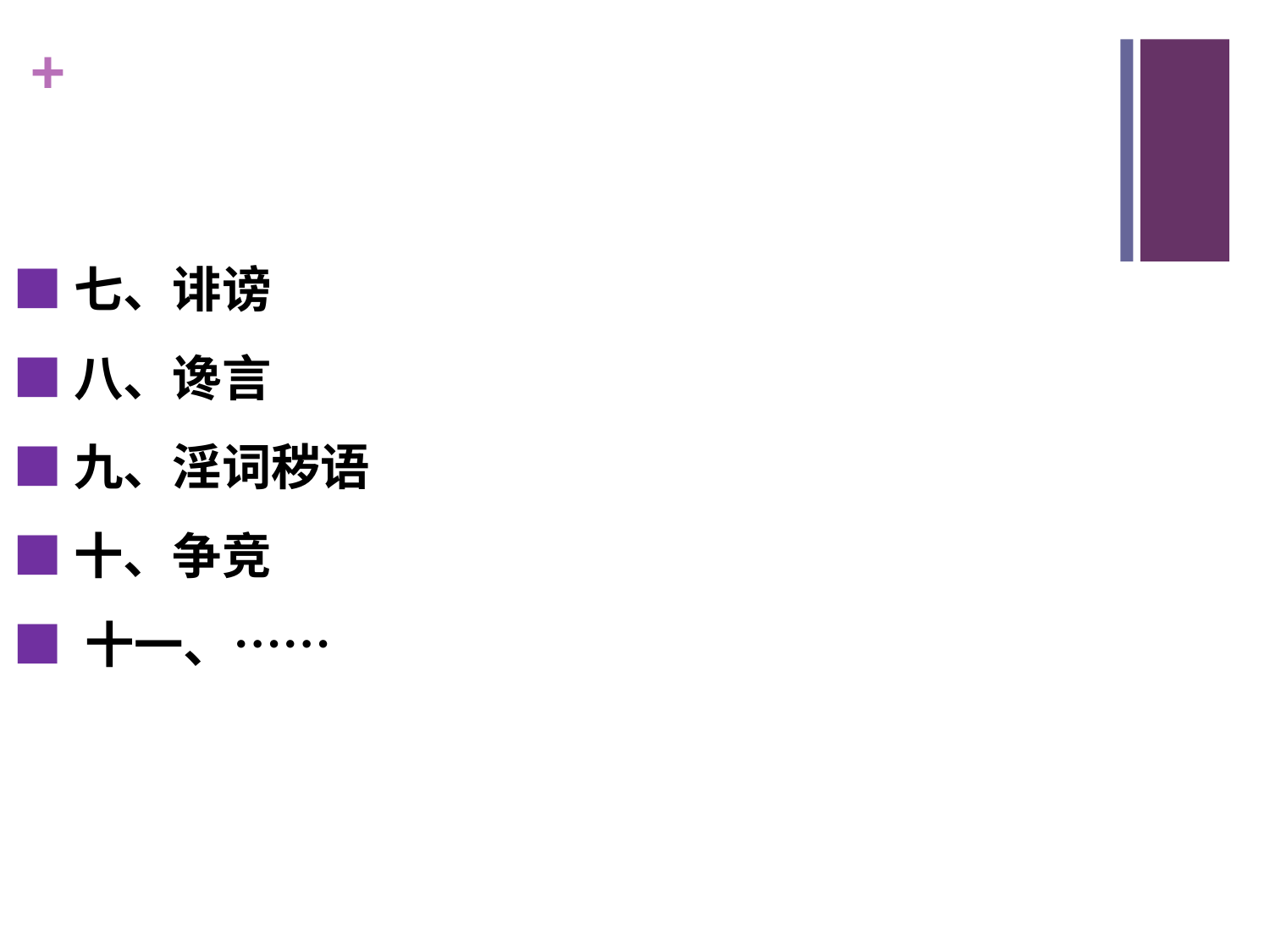

#
■七、诽谤
■八、谗言
■九、淫词秽语
■十、争竞
■ 十一、……